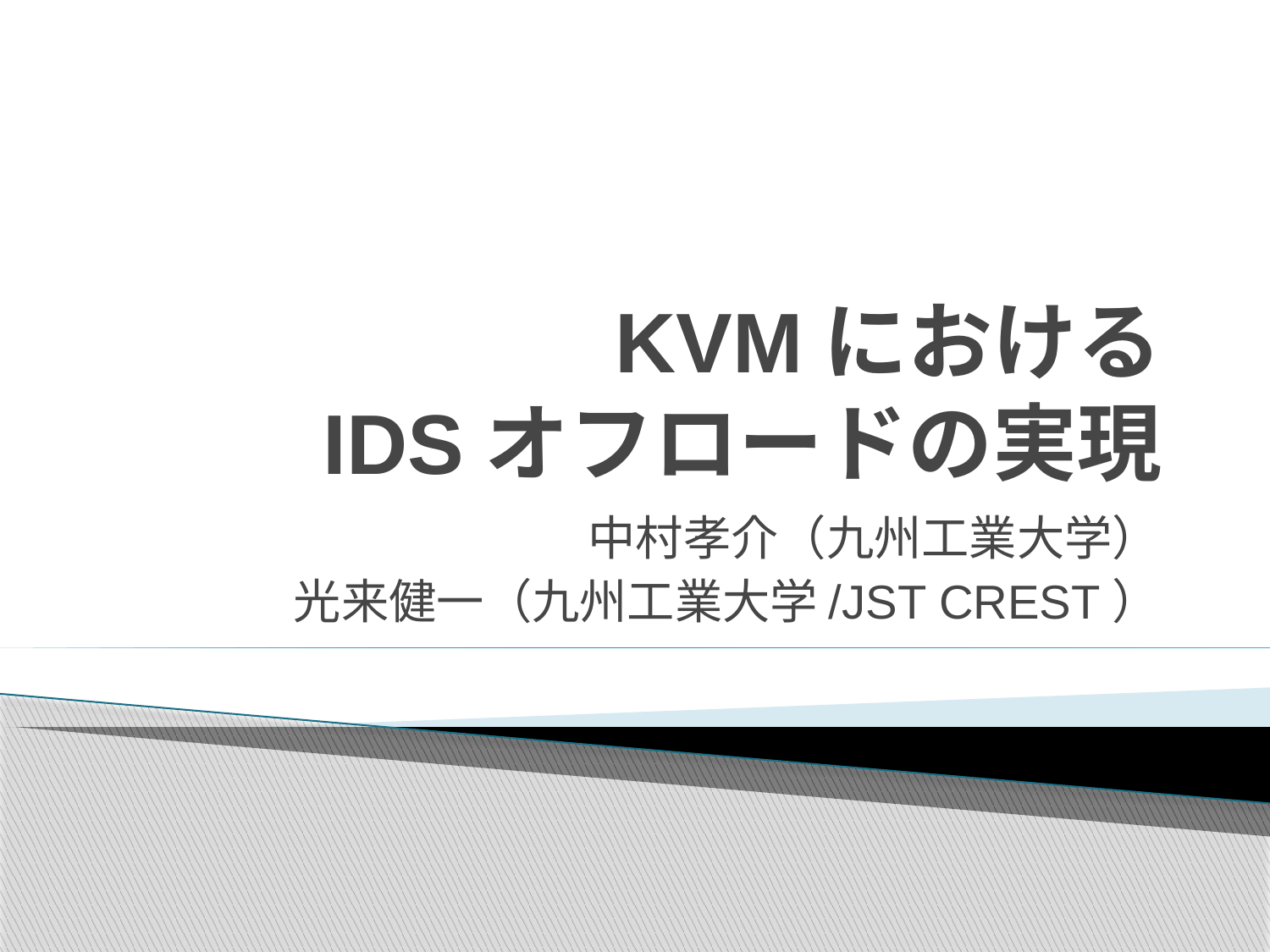

# KVMにおける IDSオフロードの実現
中村孝介（九州工業大学）
光来健一（九州工業大学/JST CREST）